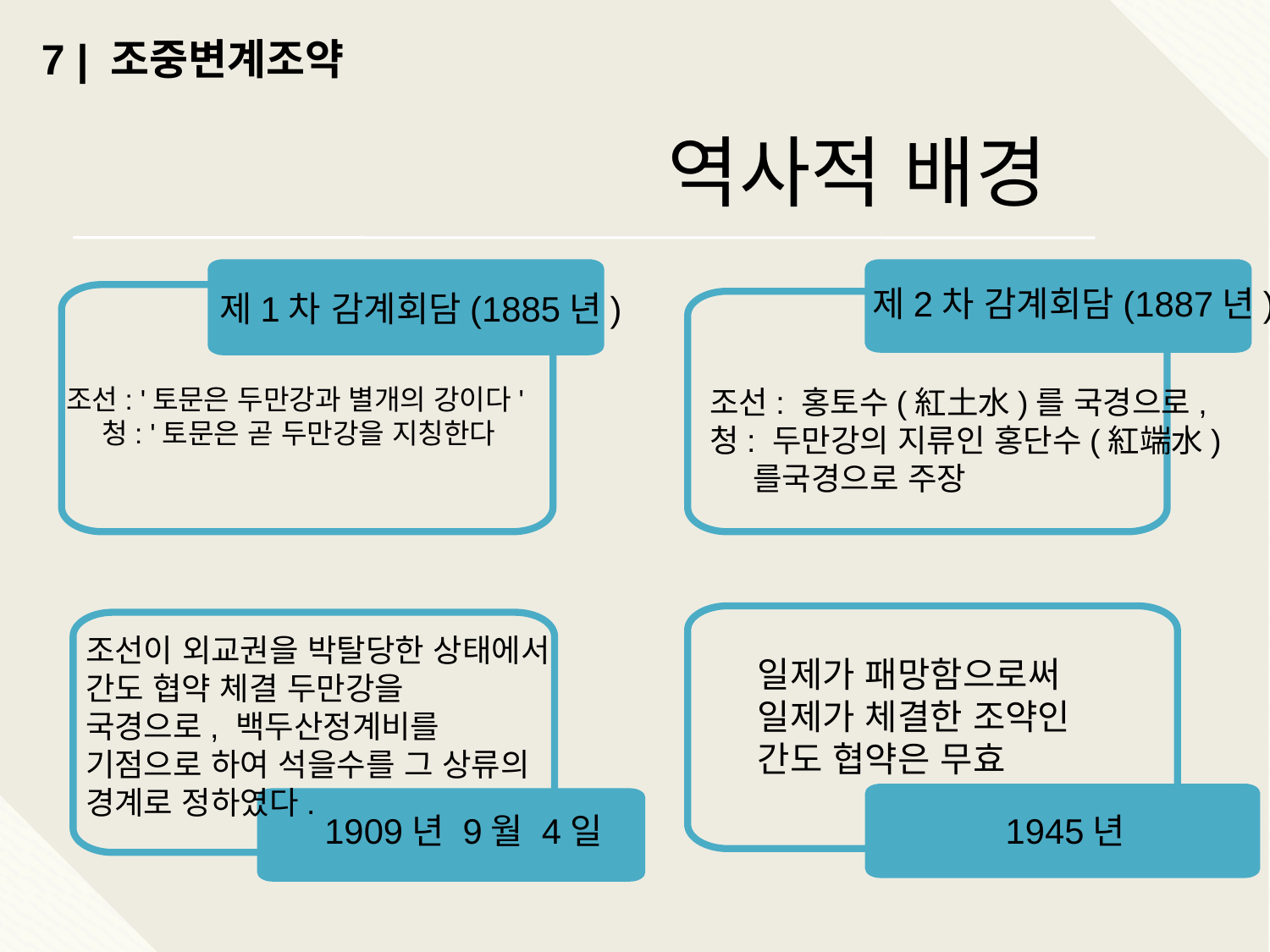

7 | 조중변계조약
 역사적 배경

제2차 감계회담(1887년)

제1차 감계회담(1885년)
조선: '토문은 두만강과 별개의 강이다'
청: '토문은 곧 두만강을 지칭한다

조선: 홍토수(紅土水)를 국경으로,
청: 두만강의 지류인 홍단수(紅端水)
    를국경으로 주장

조선이 외교권을 박탈당한 상태에서 간도 협약 체결 두만강을
국경으로, 백두산정계비를 기점으로 하여 석을수를 그 상류의 경계로 정하였다.

일제가 패망함으로써
일제가 체결한 조약인
간도 협약은 무효

1909년 9월 4일
1945년